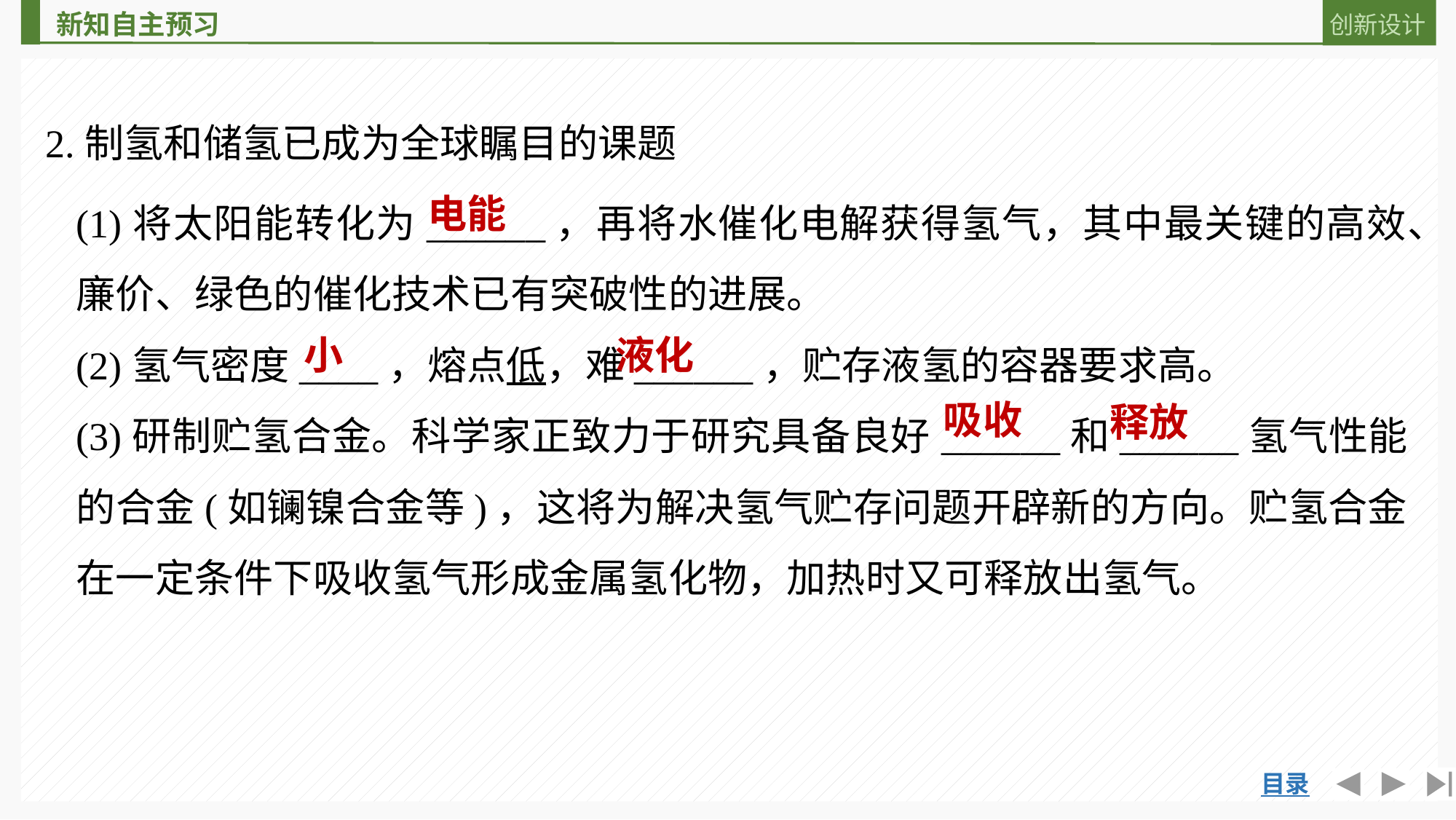

2.制氢和储氢已成为全球瞩目的课题
(1)将太阳能转化为______，再将水催化电解获得氢气，其中最关键的高效、廉价、绿色的催化技术已有突破性的进展。
(2)氢气密度____，熔点低，难______，贮存液氢的容器要求高。
(3)研制贮氢合金。科学家正致力于研究具备良好______和______氢气性能的合金(如镧镍合金等)，这将为解决氢气贮存问题开辟新的方向。贮氢合金在一定条件下吸收氢气形成金属氢化物，加热时又可释放出氢气。
电能
小
液化
吸收
释放